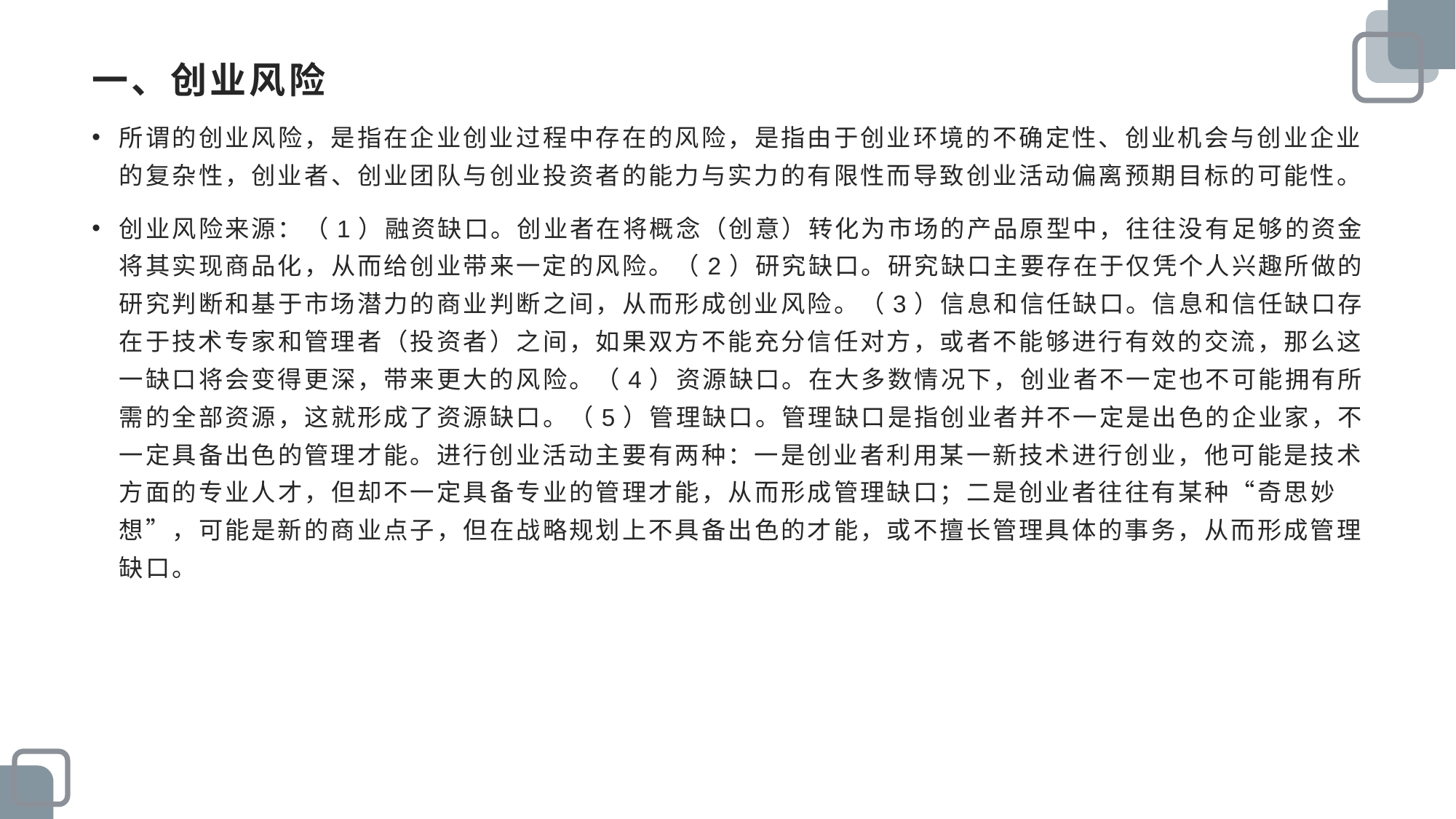

# 一、创业风险
所谓的创业风险，是指在企业创业过程中存在的风险，是指由于创业环境的不确定性、创业机会与创业企业的复杂性，创业者、创业团队与创业投资者的能力与实力的有限性而导致创业活动偏离预期目标的可能性。
创业风险来源：（1）融资缺口。创业者在将概念（创意）转化为市场的产品原型中，往往没有足够的资金将其实现商品化，从而给创业带来一定的风险。（2）研究缺口。研究缺口主要存在于仅凭个人兴趣所做的研究判断和基于市场潜力的商业判断之间，从而形成创业风险。（3）信息和信任缺口。信息和信任缺口存在于技术专家和管理者（投资者）之间，如果双方不能充分信任对方，或者不能够进行有效的交流，那么这一缺口将会变得更深，带来更大的风险。（4）资源缺口。在大多数情况下，创业者不一定也不可能拥有所需的全部资源，这就形成了资源缺口。（5）管理缺口。管理缺口是指创业者并不一定是出色的企业家，不一定具备出色的管理才能。进行创业活动主要有两种：一是创业者利用某一新技术进行创业，他可能是技术方面的专业人才，但却不一定具备专业的管理才能，从而形成管理缺口；二是创业者往往有某种“奇思妙想”，可能是新的商业点子，但在战略规划上不具备出色的才能，或不擅长管理具体的事务，从而形成管理缺口。